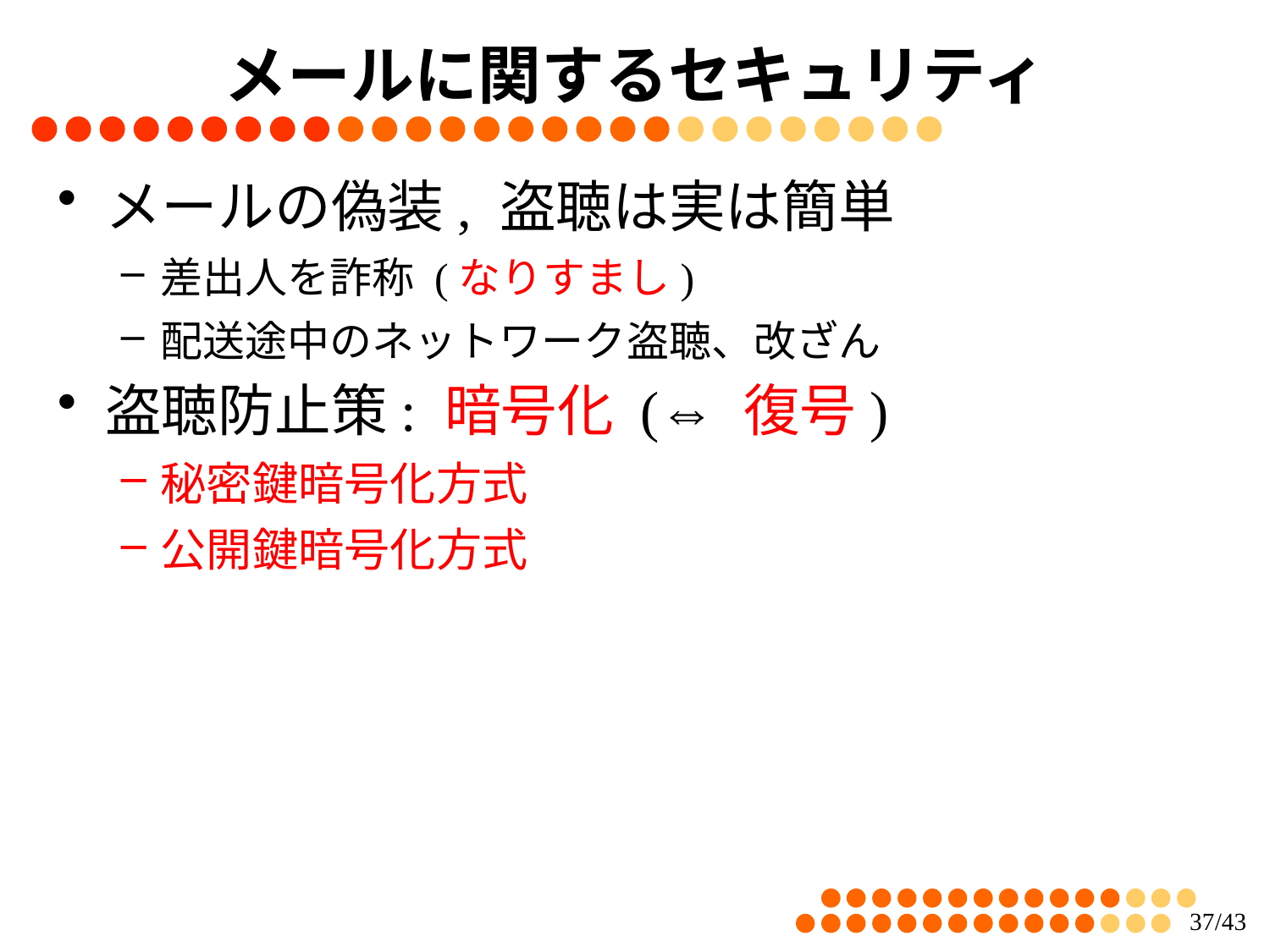

メールに関するセキュリティ
メールの偽装, 盗聴は実は簡単
差出人を詐称 (なりすまし)
配送途中のネットワーク盗聴、改ざん
盗聴防止策: 暗号化 (⇔ 復号)
秘密鍵暗号化方式
公開鍵暗号化方式
37/43